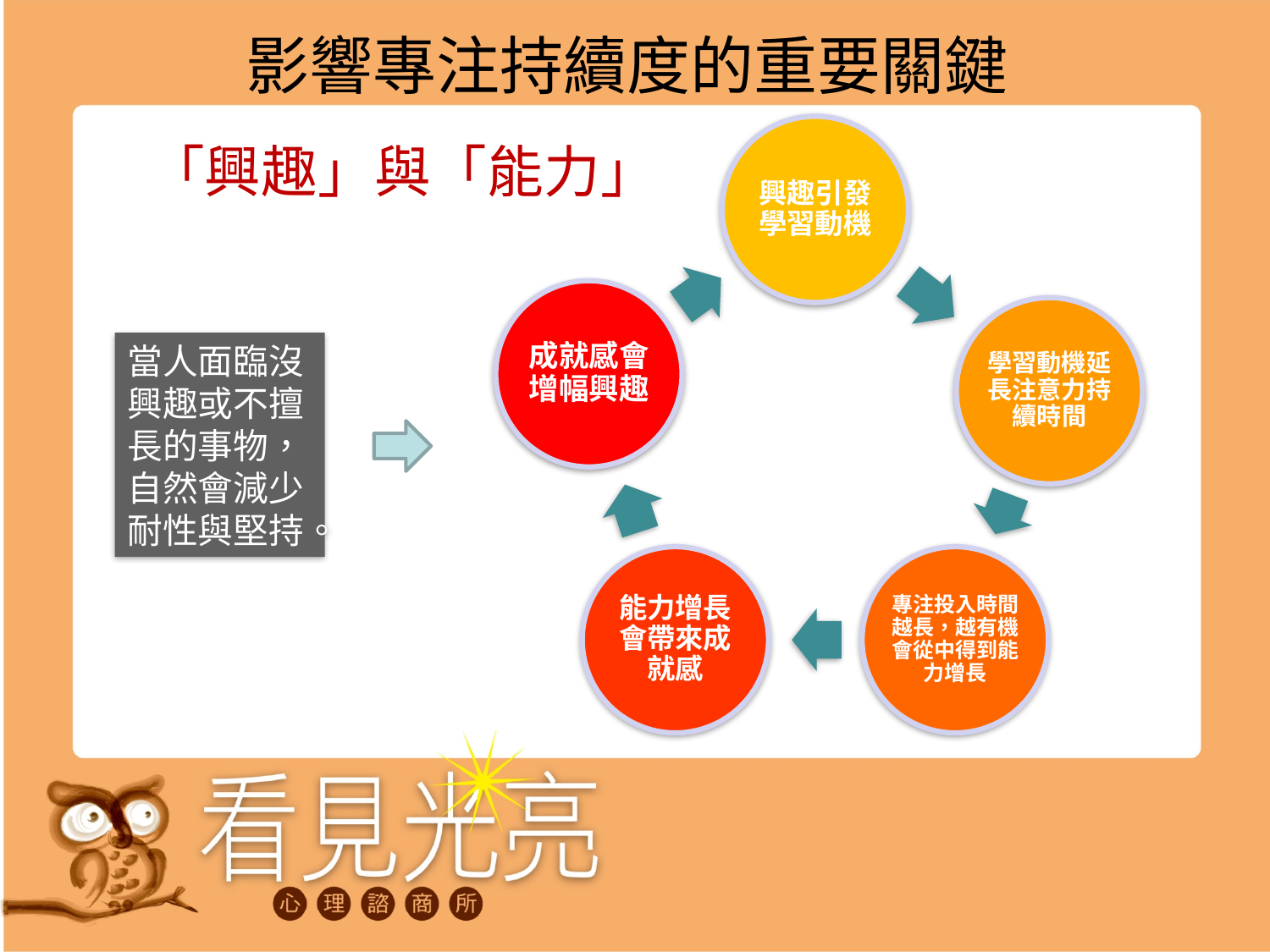

# 影響專注持續度的重要關鍵
興趣引發學習動機

學習動機延長注意力持續時間

專注投入時間越長，越有機會從中得到能力增長

能力增長會帶來成就感

成就感會增幅興趣

「興趣」與「能力」
當人面臨沒興趣或不擅長的事物，自然會減少耐性與堅持。